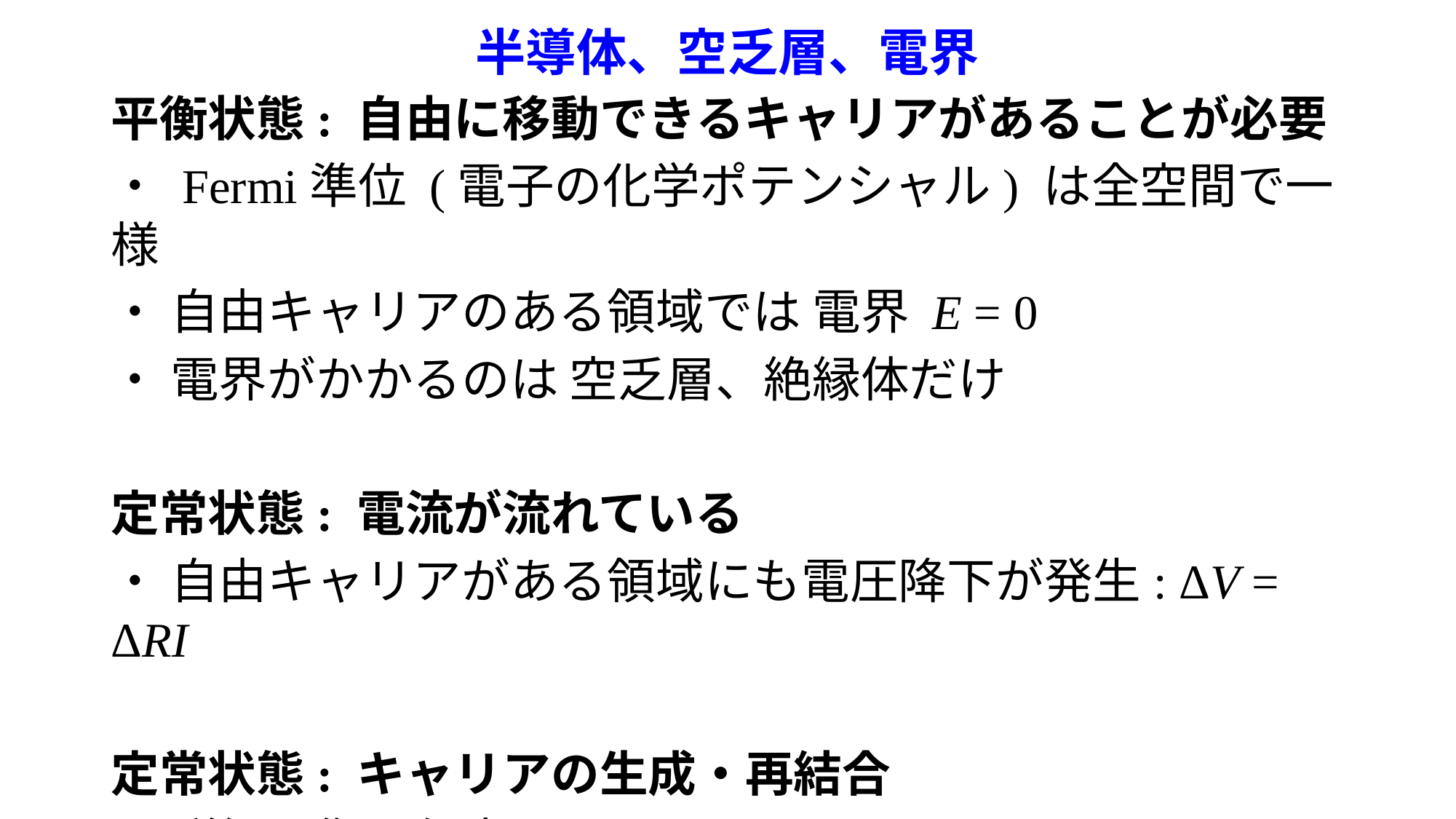

# 半導体、空乏層、電界
平衡状態: 自由に移動できるキャリアがあることが必要
・ Fermi準位 (電子の化学ポテンシャル) は全空間で一様
・ 自由キャリアのある領域では 電界 E = 0
・ 電界がかかるのは 空乏層、絶縁体だけ

定常状態: 電流が流れている
・ 自由キャリアがある領域にも電圧降下が発生: ΔV = ΔRI

定常状態: キャリアの生成・再結合
・ 詳細平衡を仮定
・ 電荷の光生成